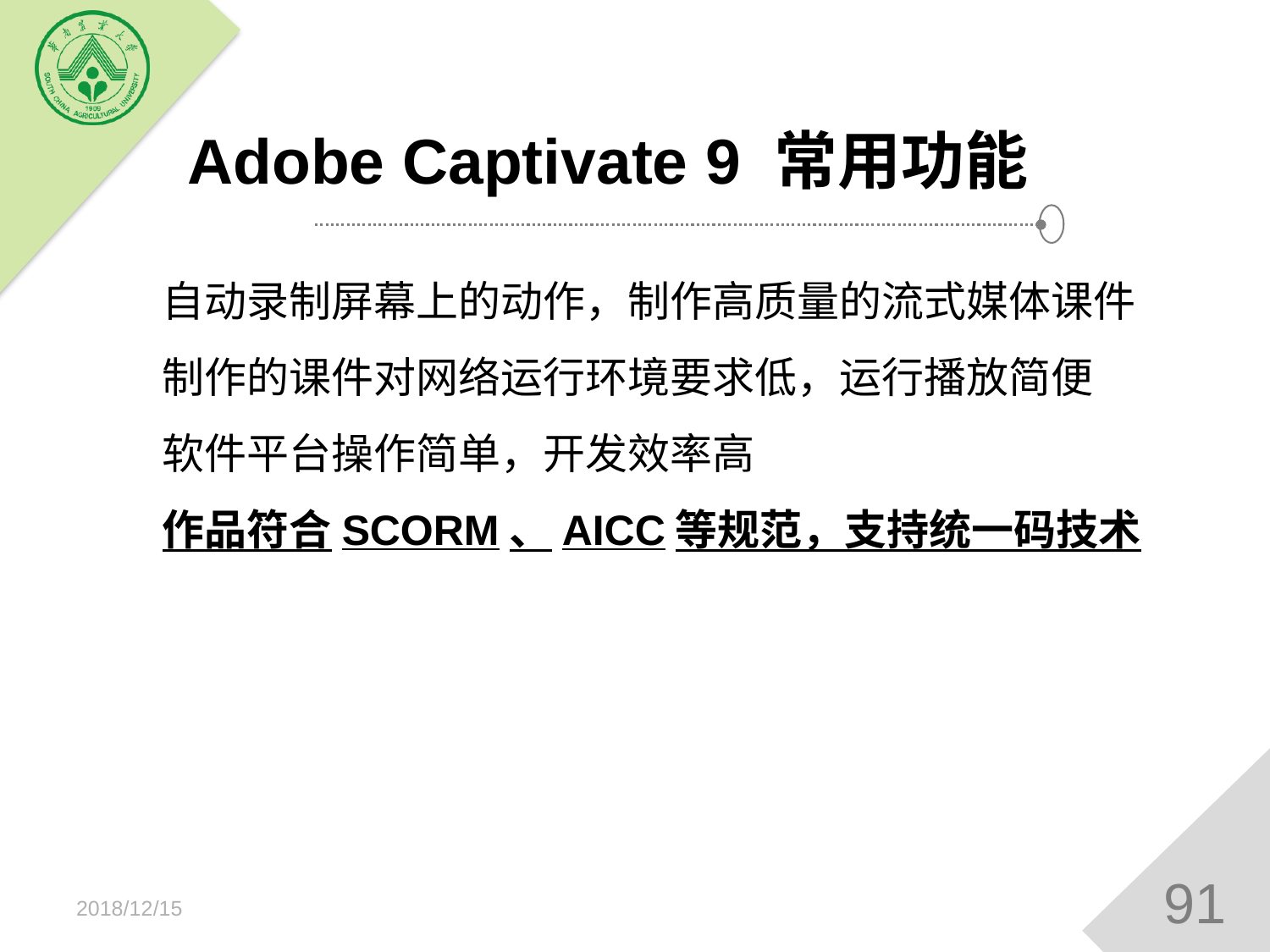

# Adobe Captivate 9 常用功能
自动录制屏幕上的动作，制作高质量的流式媒体课件
制作的课件对网络运行环境要求低，运行播放简便
软件平台操作简单，开发效率高
作品符合SCORM、AICC等规范，支持统一码技术
91
2018/12/15